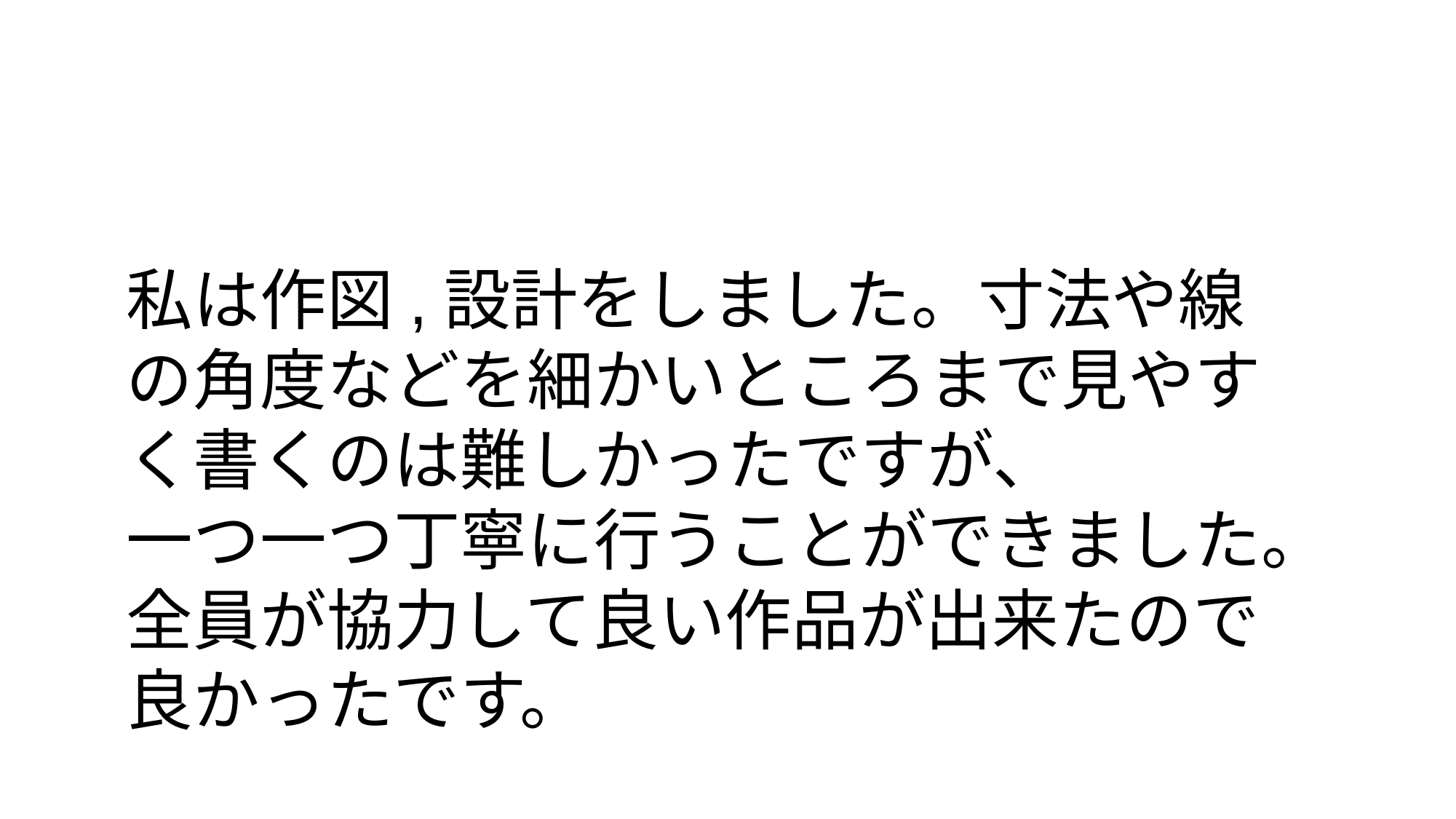

私は作図,設計をしました。寸法や線の角度などを細かいところまで見やすく書くのは難しかったですが、
一つ一つ丁寧に行うことができました。
全員が協力して良い作品が出来たので良かったです。